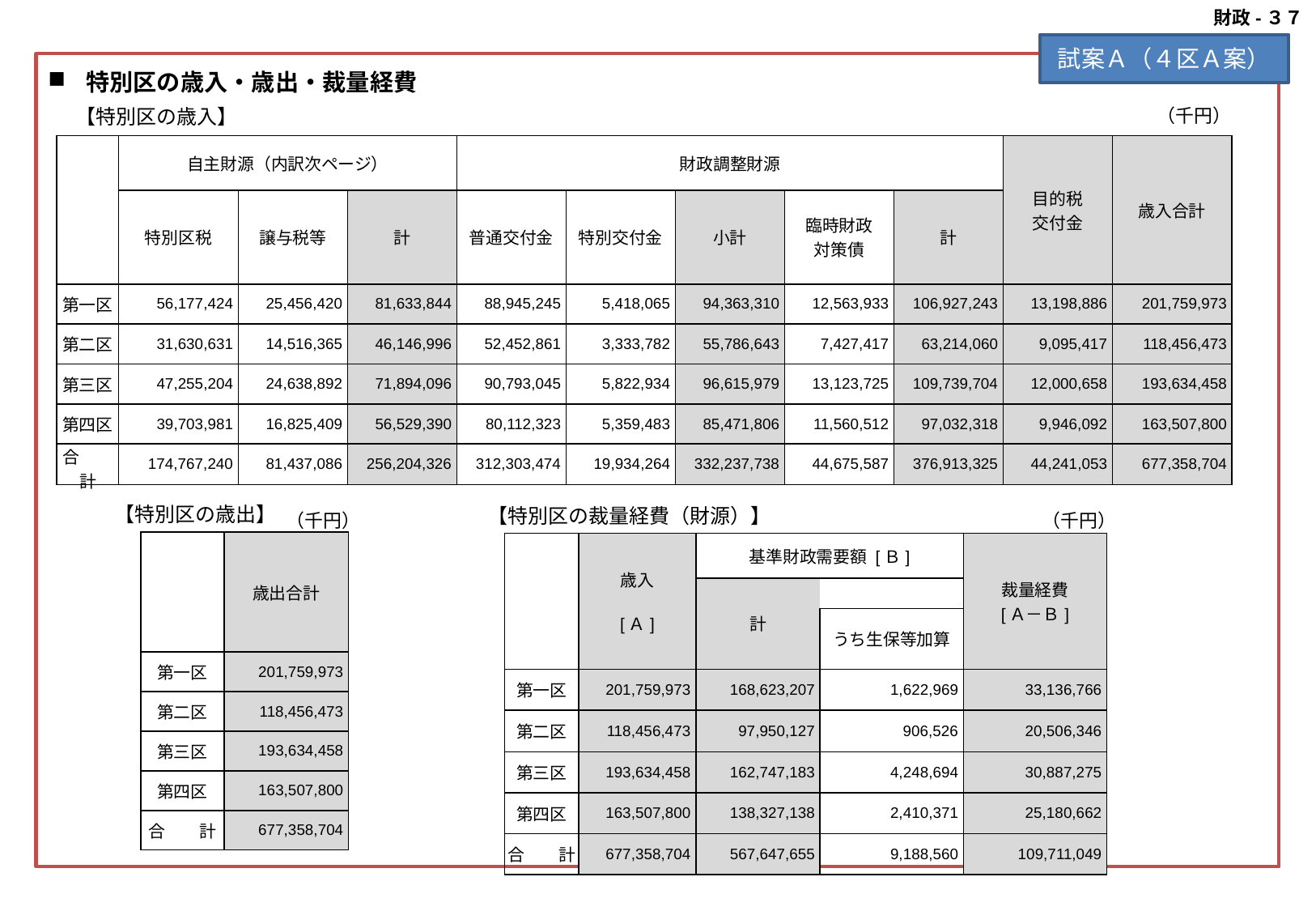

財政-３７
#
試案Ａ（４区Ａ案）

特別区の歳入・歳出・裁量経費

（千円）
【特別区の歳入】
|  | 自主財源（内訳次ページ） |  |  | 財政調整財源 |  |  |  |  | 目的税 交付金 | 歳入合計 |
| --- | --- | --- | --- | --- | --- | --- | --- | --- | --- | --- |
|  | 特別区税 | 譲与税等 | 計 | 普通交付金 | 特別交付金 | 小計 | 臨時財政 対策債 | 計 |  |  |
| 第一区 | 56,177,424 | 25,456,420 | 81,633,844 | 88,945,245 | 5,418,065 | 94,363,310 | 12,563,933 | 106,927,243 | 13,198,886 | 201,759,973 |
| 第二区 | 31,630,631 | 14,516,365 | 46,146,996 | 52,452,861 | 3,333,782 | 55,786,643 | 7,427,417 | 63,214,060 | 9,095,417 | 118,456,473 |
| 第三区 | 47,255,204 | 24,638,892 | 71,894,096 | 90,793,045 | 5,822,934 | 96,615,979 | 13,123,725 | 109,739,704 | 12,000,658 | 193,634,458 |
| 第四区 | 39,703,981 | 16,825,409 | 56,529,390 | 80,112,323 | 5,359,483 | 85,471,806 | 11,560,512 | 97,032,318 | 9,946,092 | 163,507,800 |
| 合　　計 | 174,767,240 | 81,437,086 | 256,204,326 | 312,303,474 | 19,934,264 | 332,237,738 | 44,675,587 | 376,913,325 | 44,241,053 | 677,358,704 |
【特別区の歳出】
【特別区の裁量経費（財源）】
（千円）
（千円）
|  | 歳出合計 |
| --- | --- |
| 第一区 | 201,759,973 |
| 第二区 | 118,456,473 |
| 第三区 | 193,634,458 |
| 第四区 | 163,507,800 |
| 合　　計 | 677,358,704 |
|  | 歳入 [Ａ] | 基準財政需要額 [Ｂ] |  | 裁量経費 [Ａ－Ｂ] |
| --- | --- | --- | --- | --- |
|  |  | 計 |  |  |
|  |  |  | うち生保等加算 |  |
| 第一区 | 201,759,973 | 168,623,207 | 1,622,969 | 33,136,766 |
| 第二区 | 118,456,473 | 97,950,127 | 906,526 | 20,506,346 |
| 第三区 | 193,634,458 | 162,747,183 | 4,248,694 | 30,887,275 |
| 第四区 | 163,507,800 | 138,327,138 | 2,410,371 | 25,180,662 |
| 合　　計 | 677,358,704 | 567,647,655 | 9,188,560 | 109,711,049 |